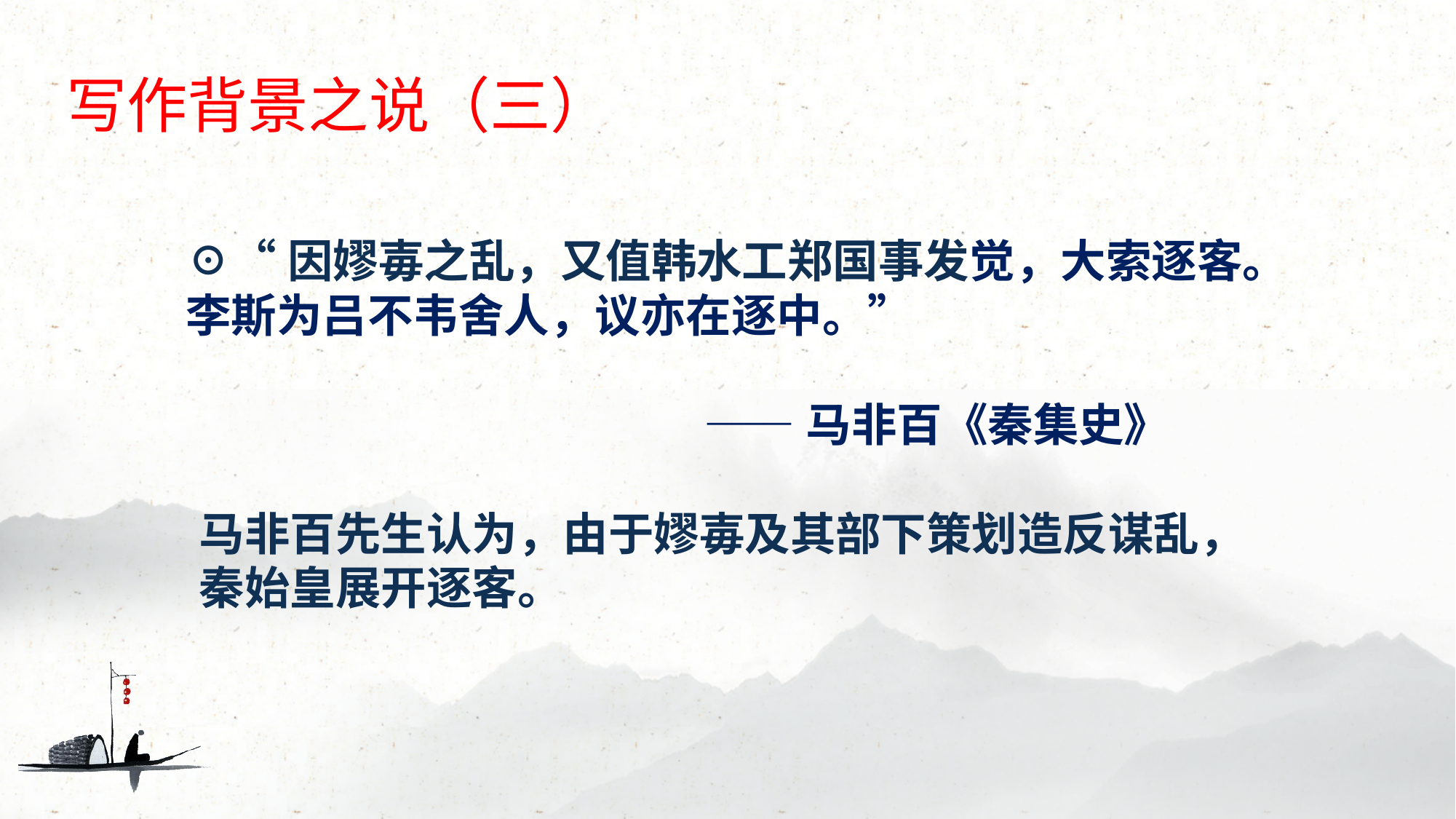

写作背景之说（三）
☉“因嫪毐之乱，又值韩水工郑国事发觉，大索逐客。
李斯为吕不韦舍人，议亦在逐中。”
                                                  ——马非百《秦集史》

马非百先生认为，由于嫪毐及其部下策划造反谋乱，秦始皇展开逐客。